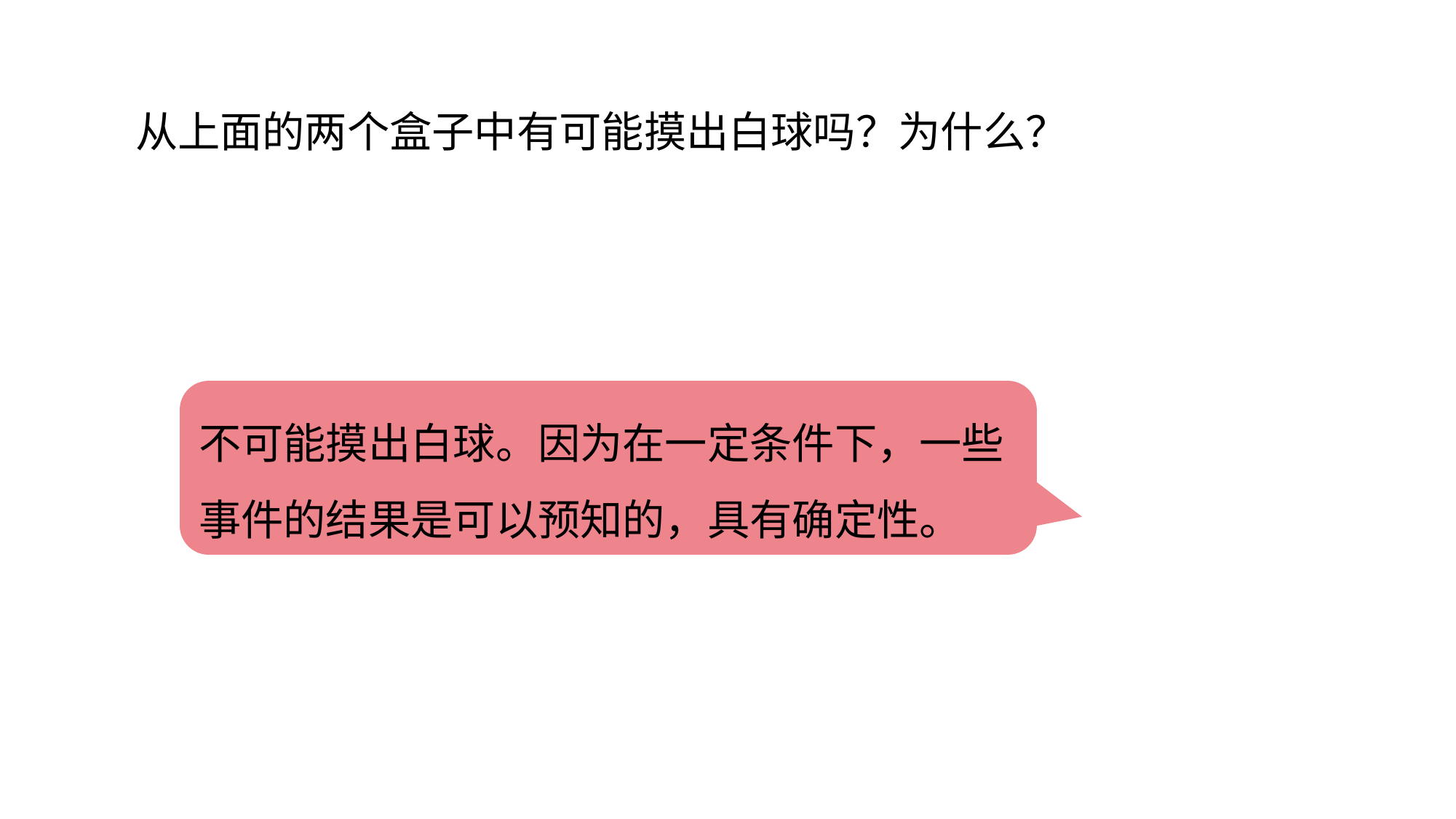

从上面的两个盒子中有可能摸出白球吗？为什么？
不可能摸出白球。因为在一定条件下，一些事件的结果是可以预知的，具有确定性。